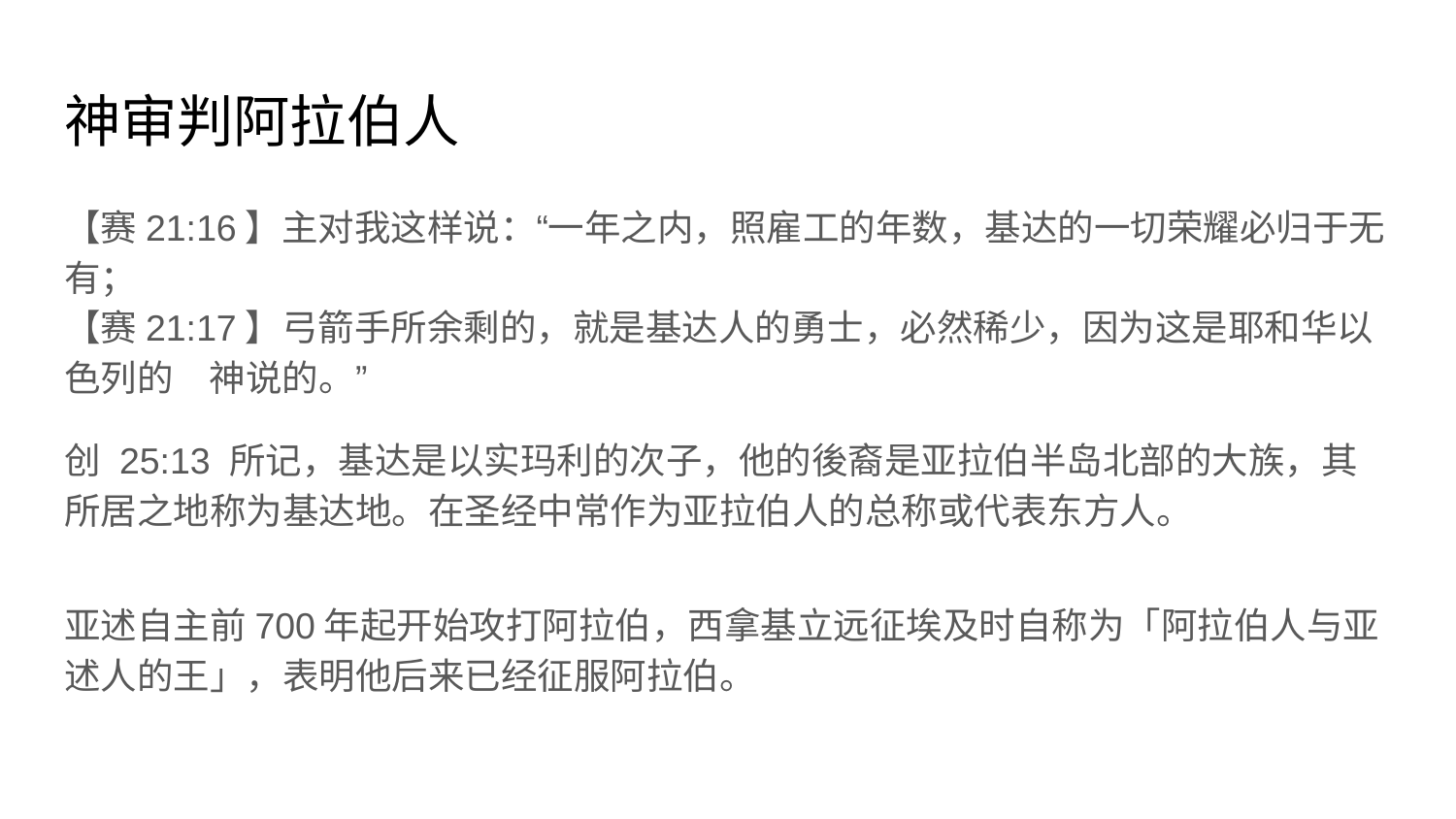

# 神审判阿拉伯人
【赛21:16】主对我这样说：“一年之内，照雇工的年数，基达的一切荣耀必归于无有；
【赛21:17】弓箭手所余剩的，就是基达人的勇士，必然稀少，因为这是耶和华以色列的　神说的。”
创 25:13 所记，基达是以实玛利的次子，他的後裔是亚拉伯半岛北部的大族，其所居之地称为基达地。在圣经中常作为亚拉伯人的总称或代表东方人。
亚述自主前700年起开始攻打阿拉伯，西拿基立远征埃及时自称为「阿拉伯人与亚述人的王」，表明他后来已经征服阿拉伯。